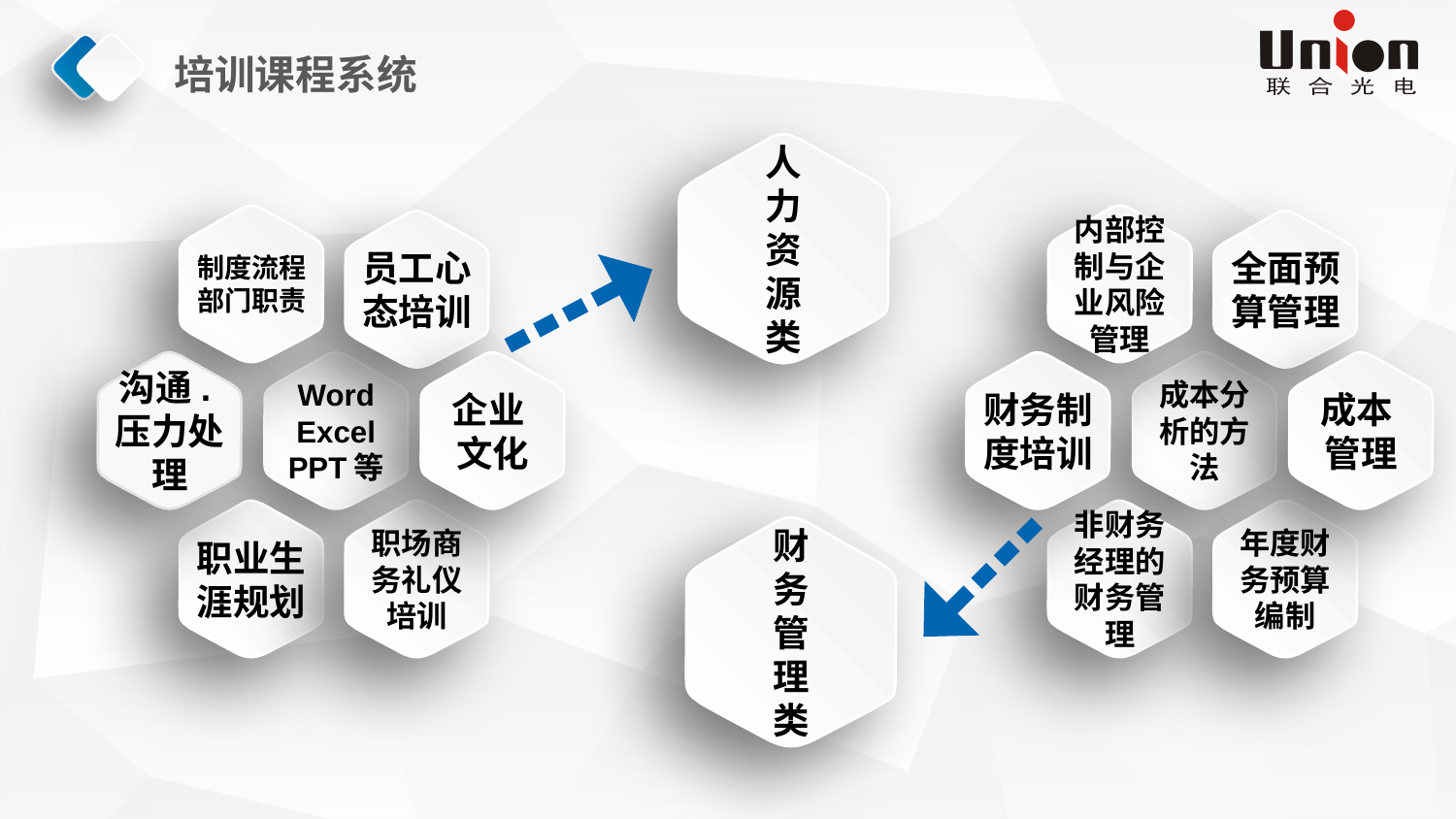

培训课程系统
人
力
资
源
类
制度流程部门职责
员工心态培训
沟通.压力处理
Word
Excel
PPT等
企业  文化
职业生涯规划
职场商务礼仪培训
内部控制与企业风险管理
全面预算管理
财务制度培训
成本分析的方法
成本  管理
非财务经理的财务管理
年度财务预算编制

财
务
管
理
类